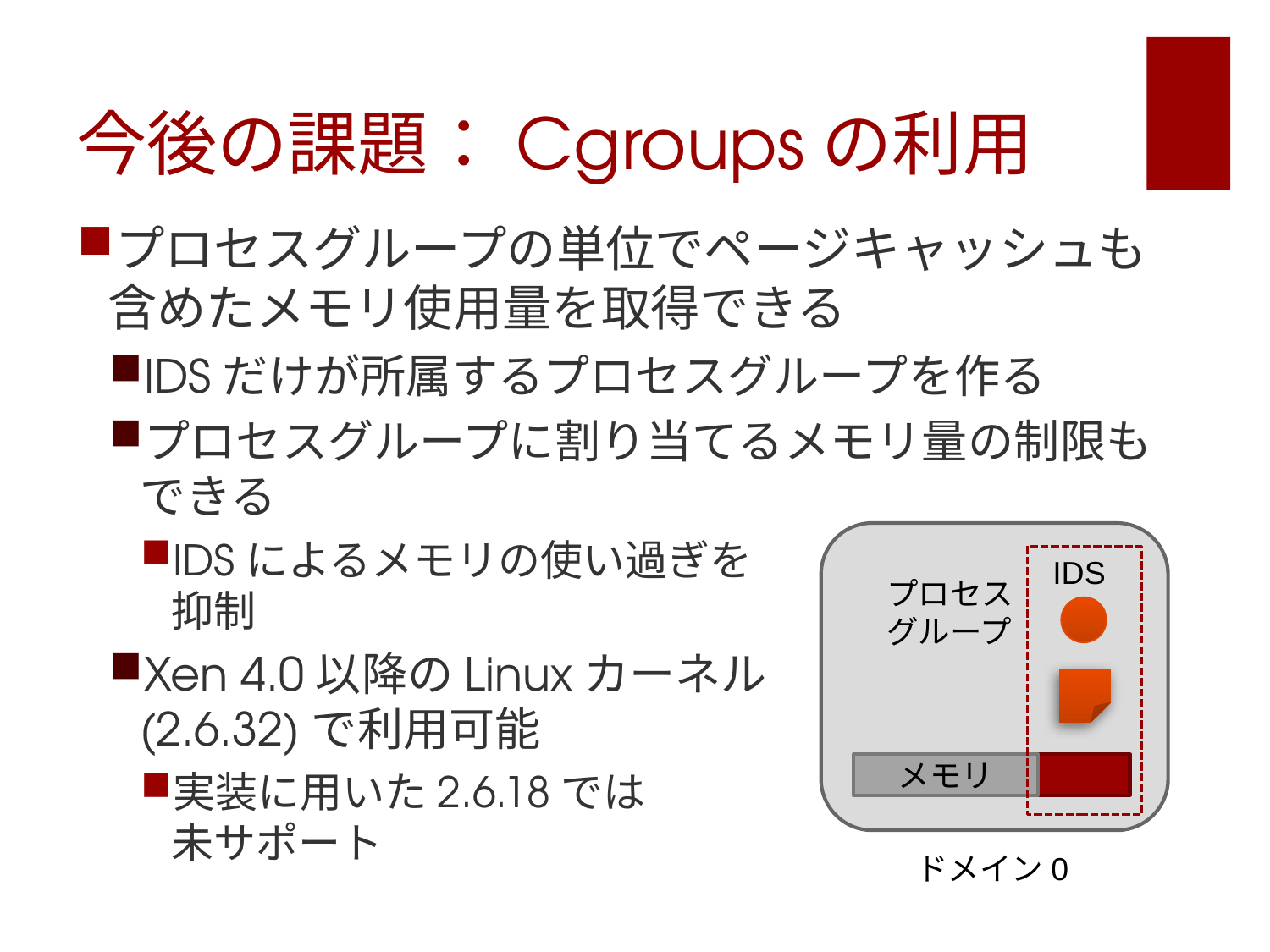

# 今後の課題：Cgroupsの利用
プロセスグループの単位でページキャッシュも含めたメモリ使用量を取得できる
IDSだけが所属するプロセスグループを作る
プロセスグループに割り当てるメモリ量の制限もできる
IDSによるメモリの使い過ぎを
抑制
Xen 4.0以降のLinuxカーネル
(2.6.32)で利用可能
実装に用いた2.6.18では
未サポート

IDS

プロセス
グループ

メモリ

ドメイン0